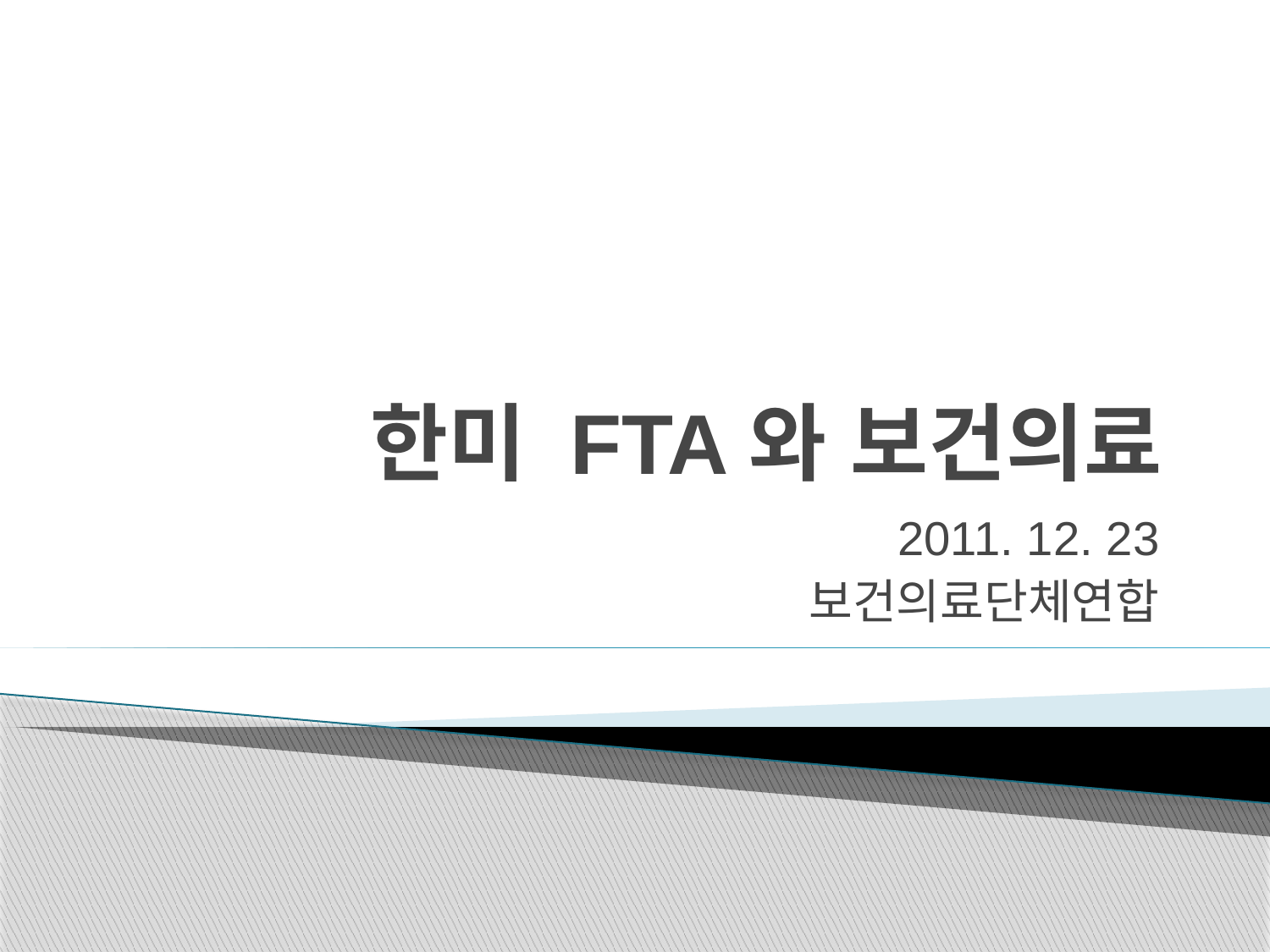

# 한미 FTA와 보건의료
2011. 12. 23
보건의료단체연합